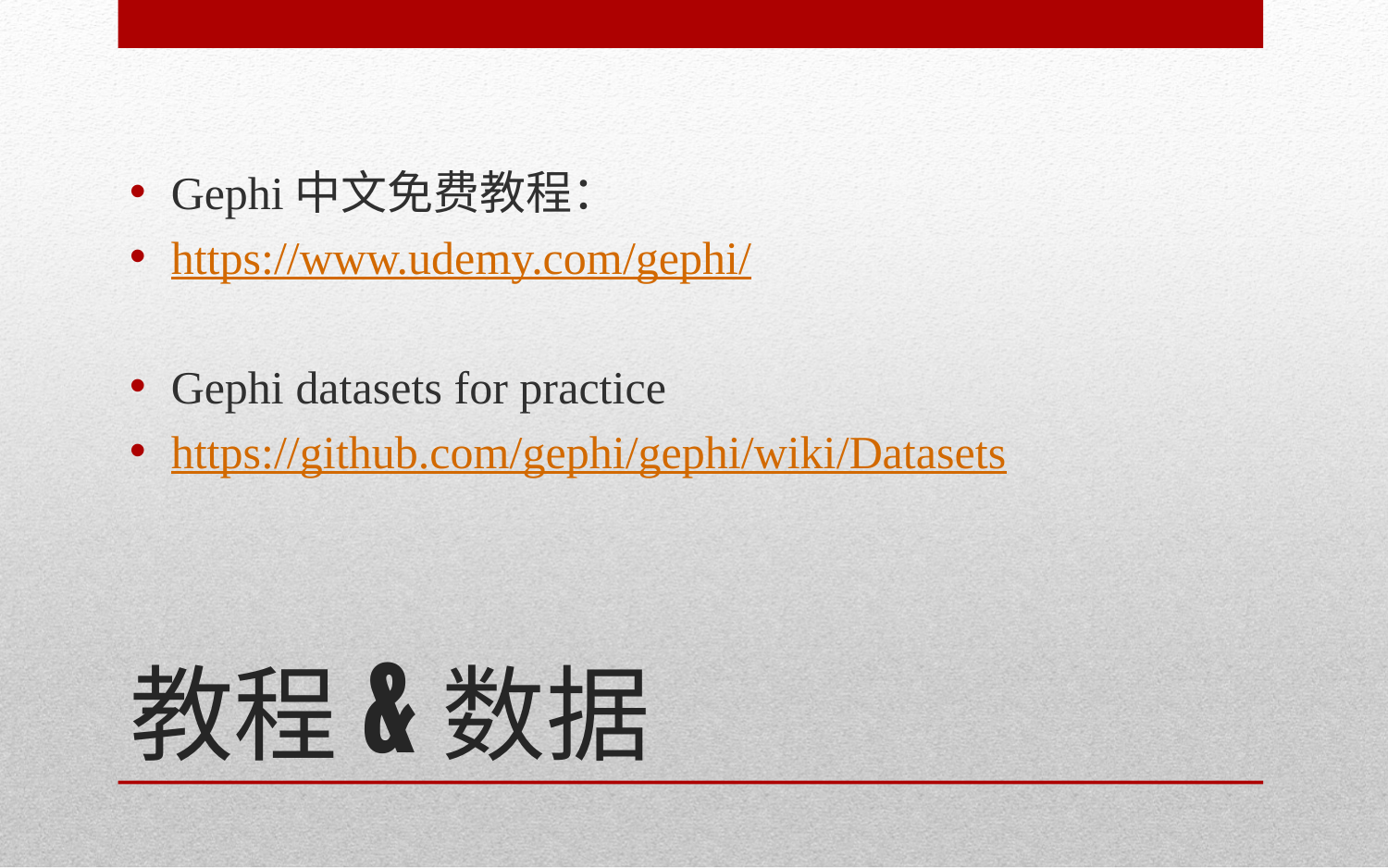

Gephi中文免费教程：
https://www.udemy.com/gephi/

Gephi datasets for practice
https://github.com/gephi/gephi/wiki/Datasets

# 教程&数据